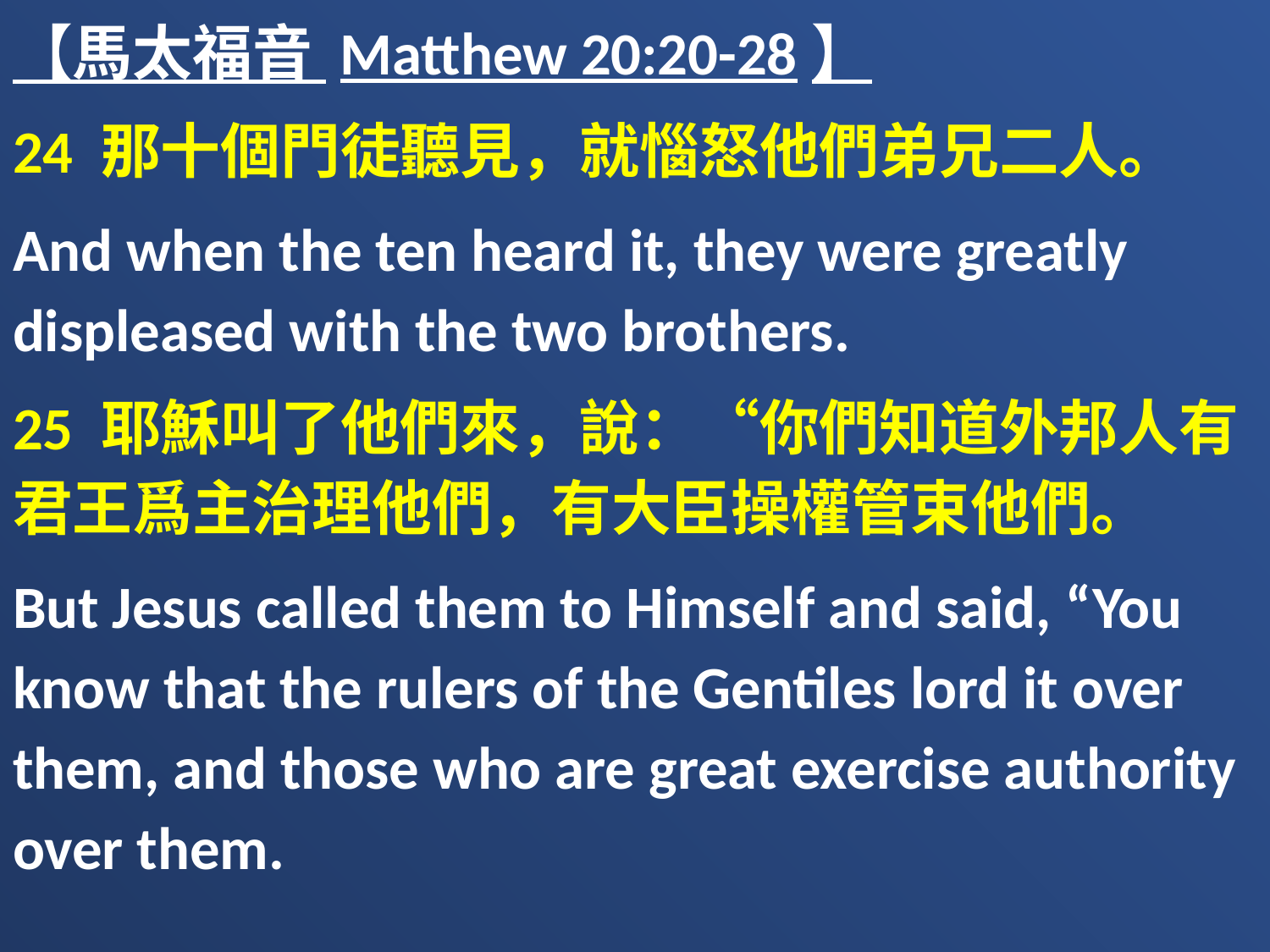

【馬太福音 Matthew 20:20-28】
24 那十個門徒聽見，就惱怒他們弟兄二人。
And when the ten heard it, they were greatly displeased with the two brothers.
25 耶穌叫了他們來，說：“你們知道外邦人有君王爲主治理他們，有大臣操權管束他們。
But Jesus called them to Himself and said, “You know that the rulers of the Gentiles lord it over them, and those who are great exercise authority over them.